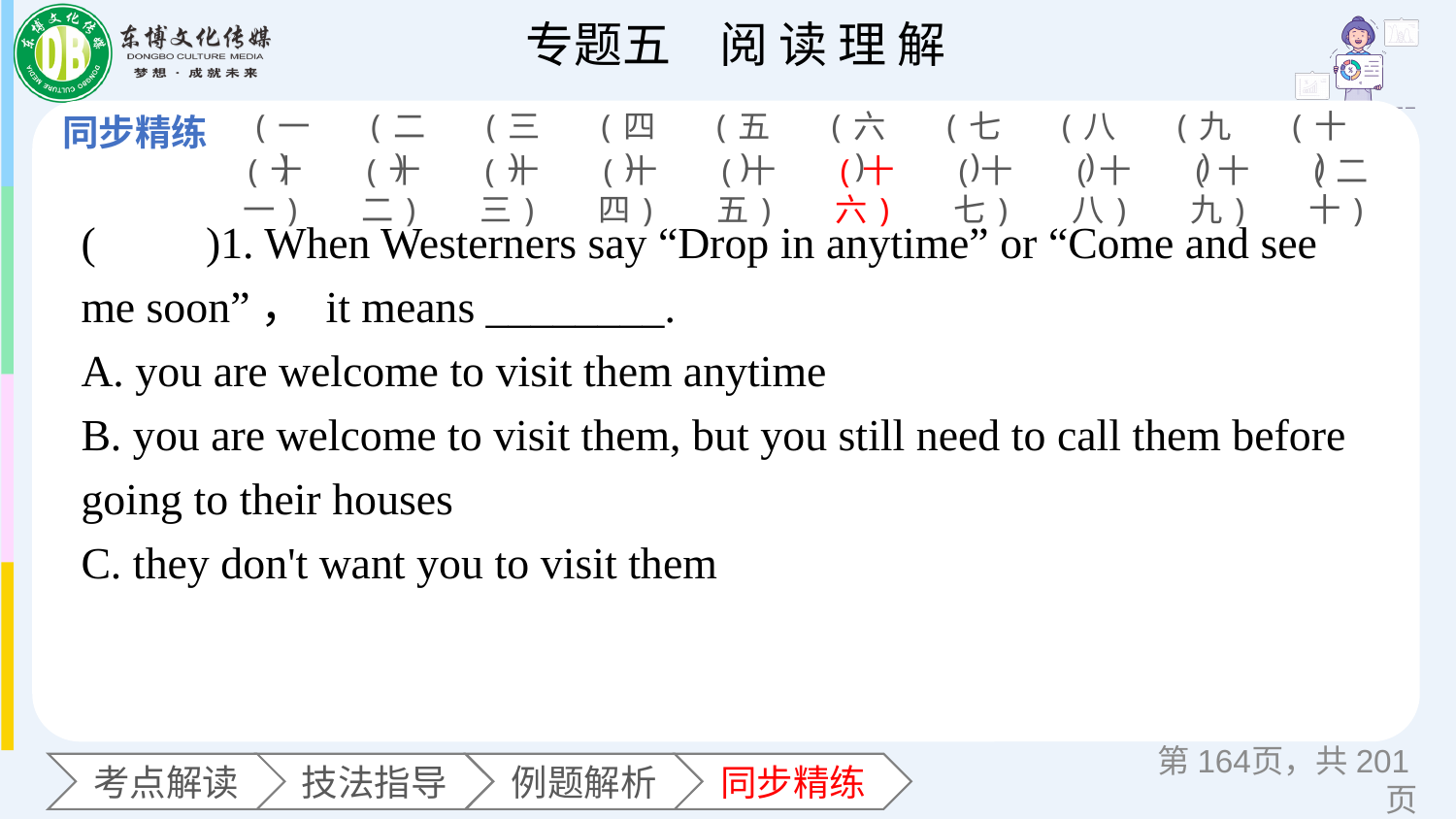

(一)
(二)
(三)
(四)
(五)
(六)
(七)
(八)
(九)
(十)
(十一)
(十二)
(十三)
(十四)
(十五)
(十六)
(十七)
(十八)
(十九)
(二十)
(　　)1. When Westerners say “Drop in anytime” or “Come and see me soon”， it means ________.
A. you are welcome to visit them anytime
B. you are welcome to visit them, but you still need to call them before going to their houses
C. they don't want you to visit them
第164页，共201页